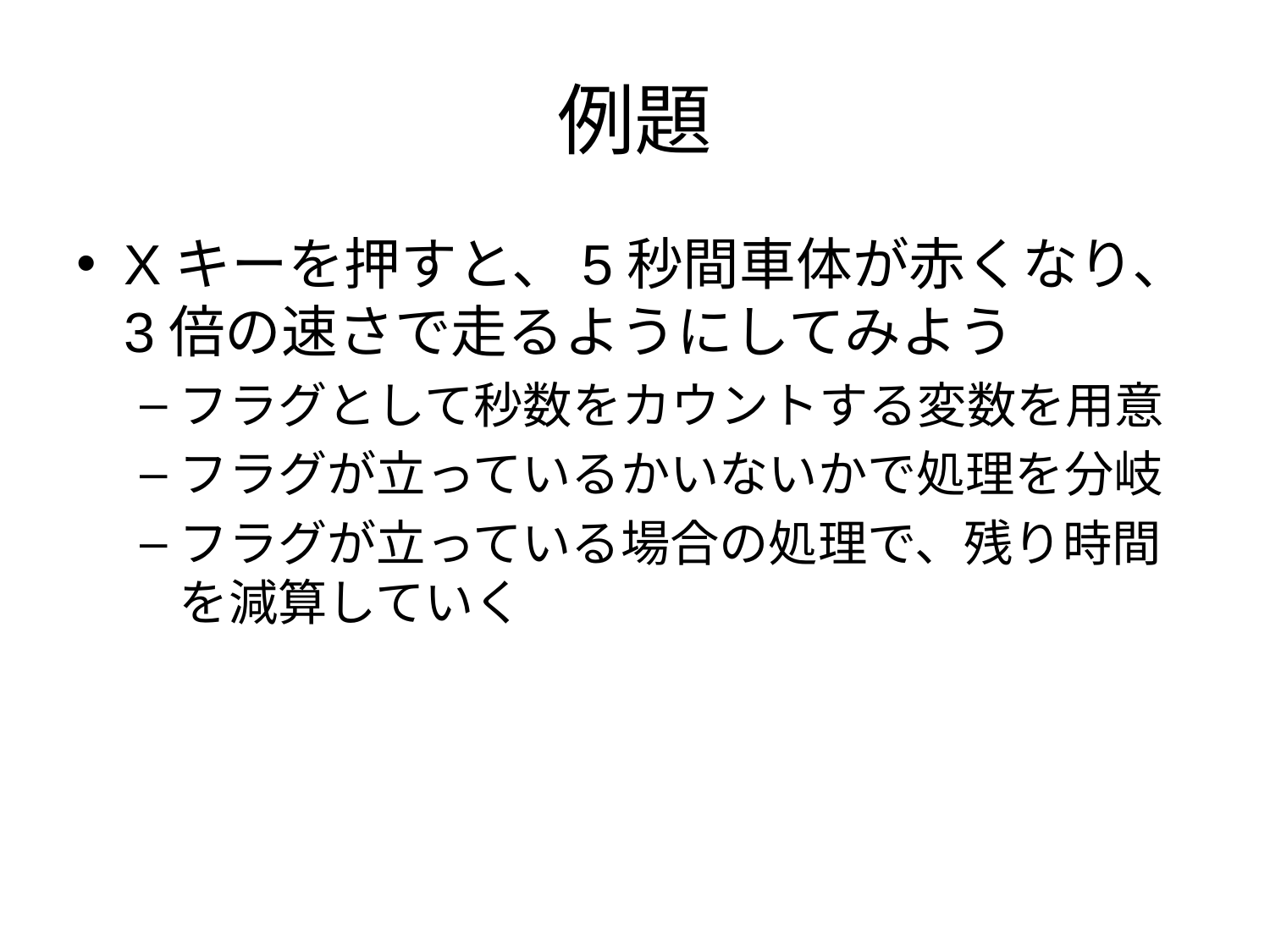

# 例題
Xキーを押すと、5秒間車体が赤くなり、
3倍の速さで走るようにしてみよう
フラグとして秒数をカウントする変数を用意
フラグが立っているかいないかで処理を分岐
フラグが立っている場合の処理で、残り時間を減算していく